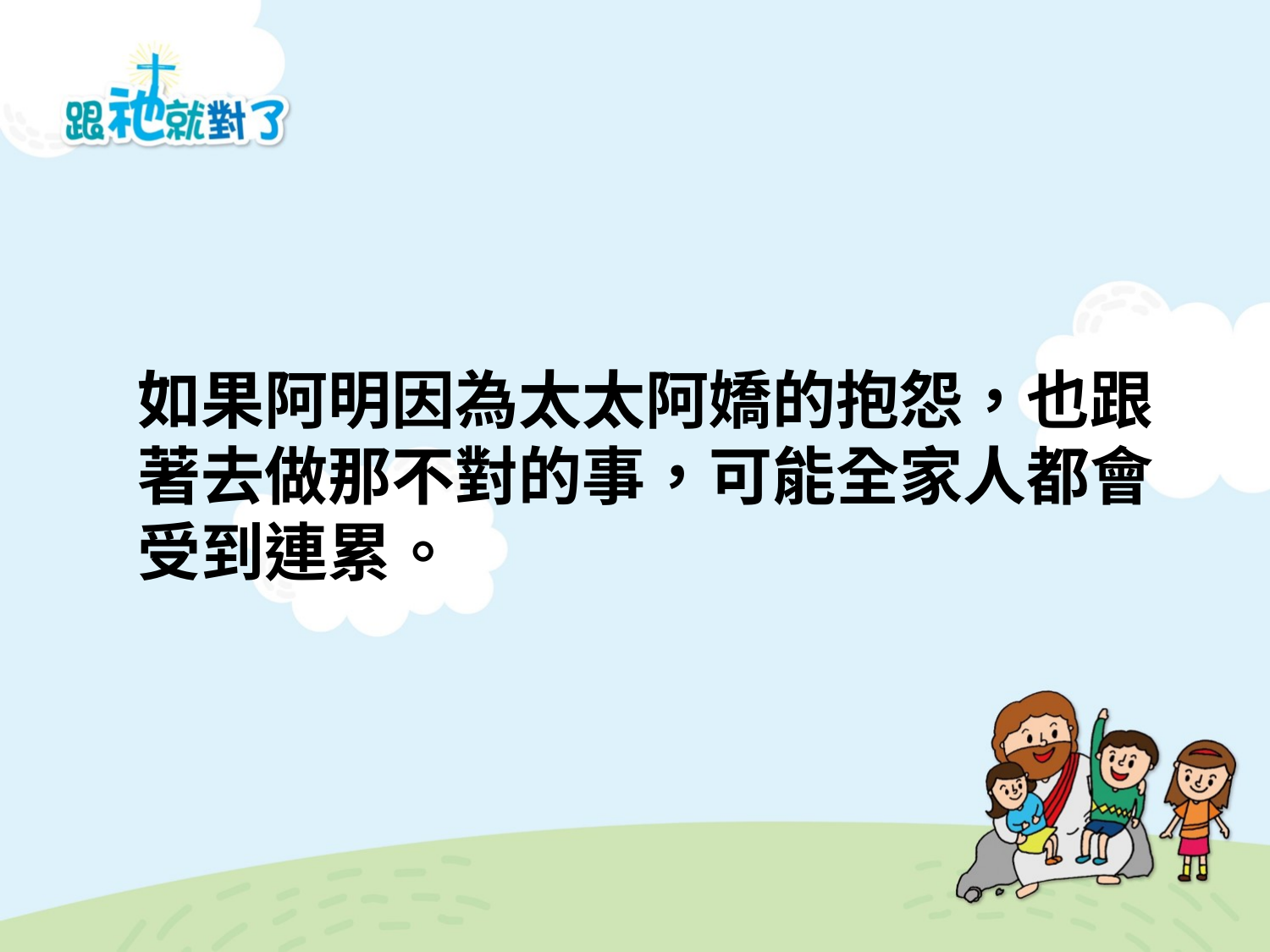

如果阿明因為太太阿嬌的抱怨，也跟著去做那不對的事，可能全家人都會受到連累。